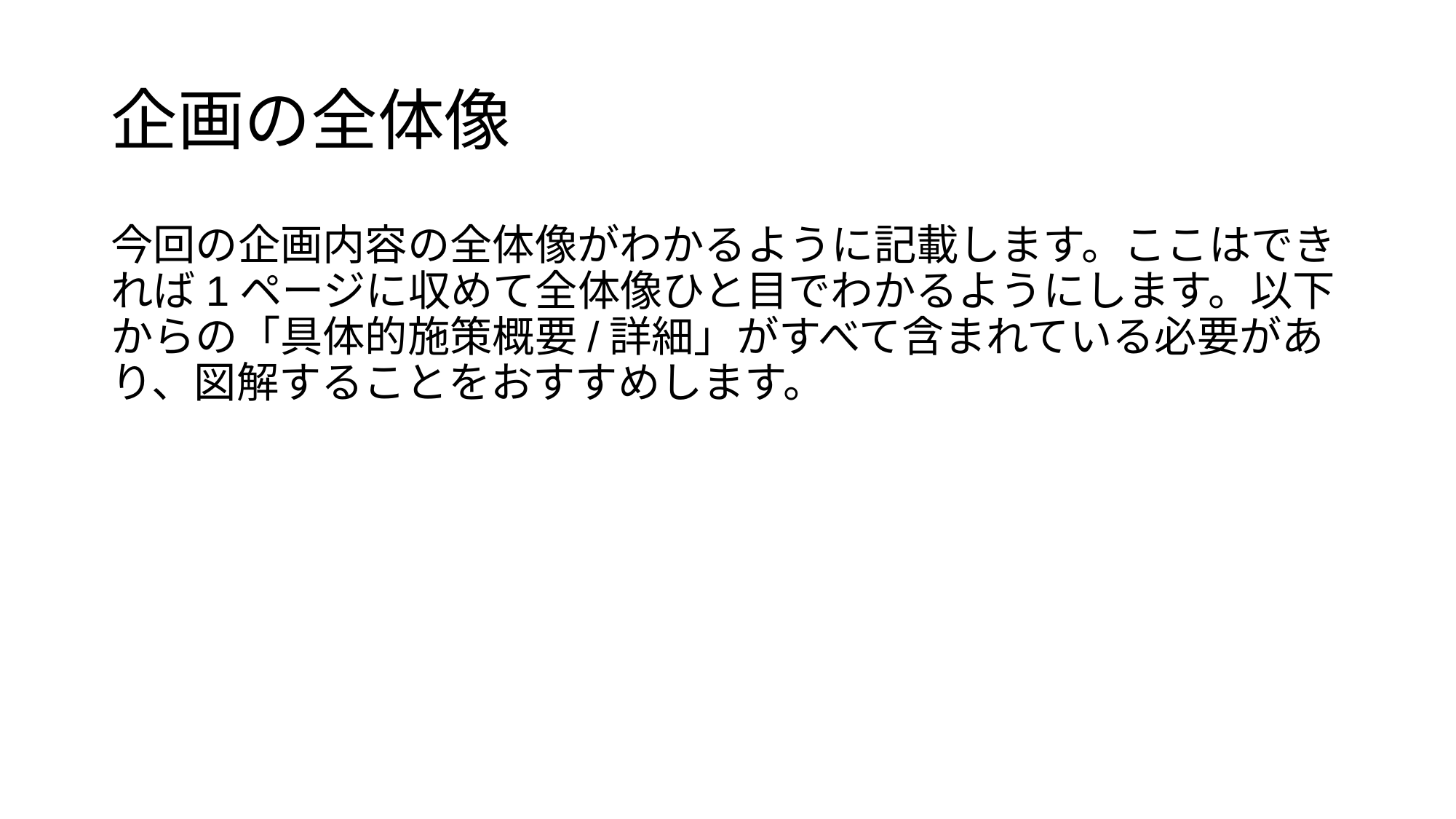

# 企画の全体像
今回の企画内容の全体像がわかるように記載します。ここはできれば1ページに収めて全体像ひと目でわかるようにします。以下からの「具体的施策概要/詳細」がすべて含まれている必要があり、図解することをおすすめします。